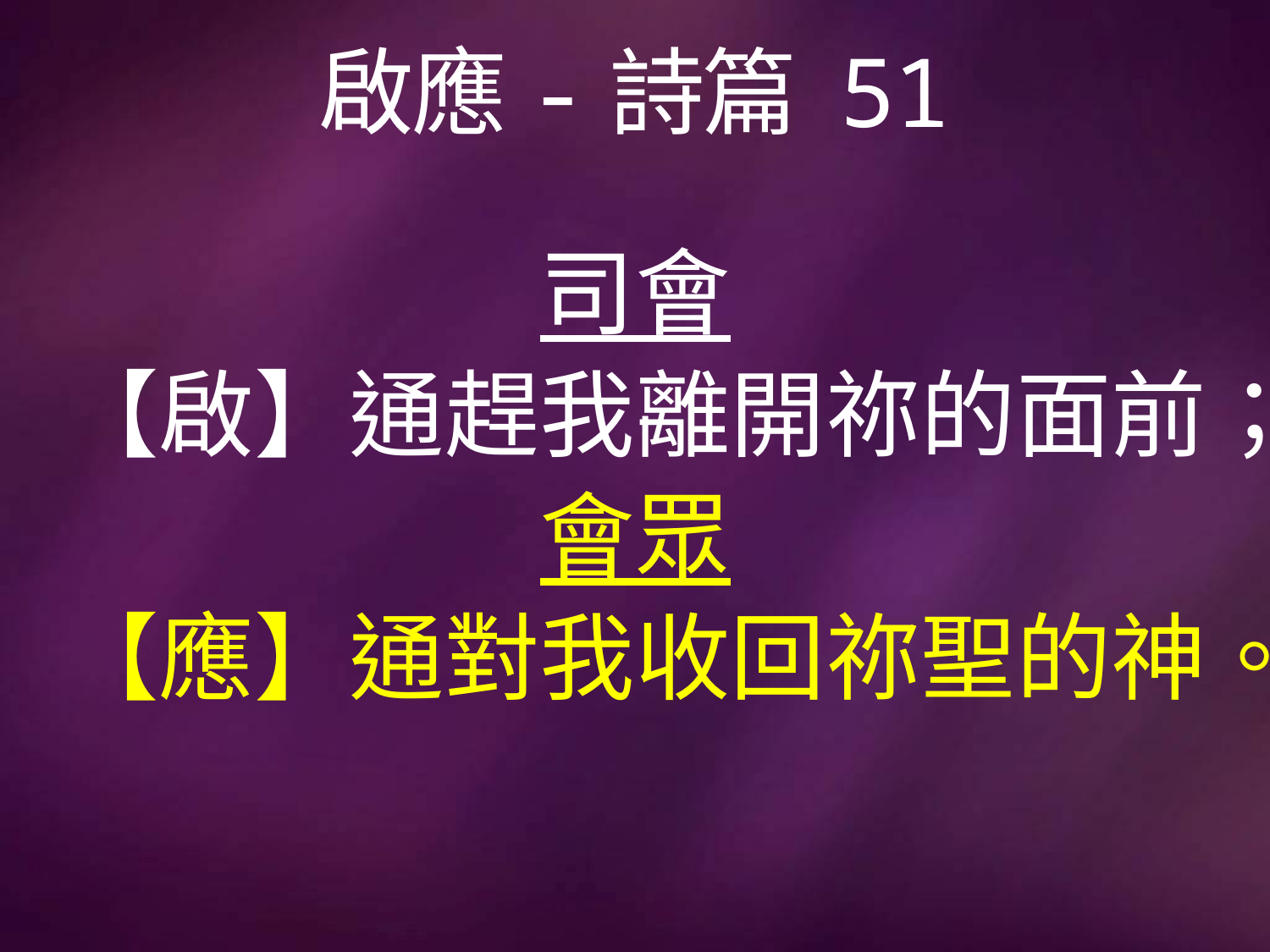

# 啟應-詩篇 51
司會
【啟】通趕我離開祢的面前；
會眾
【應】通對我收回祢聖的神。